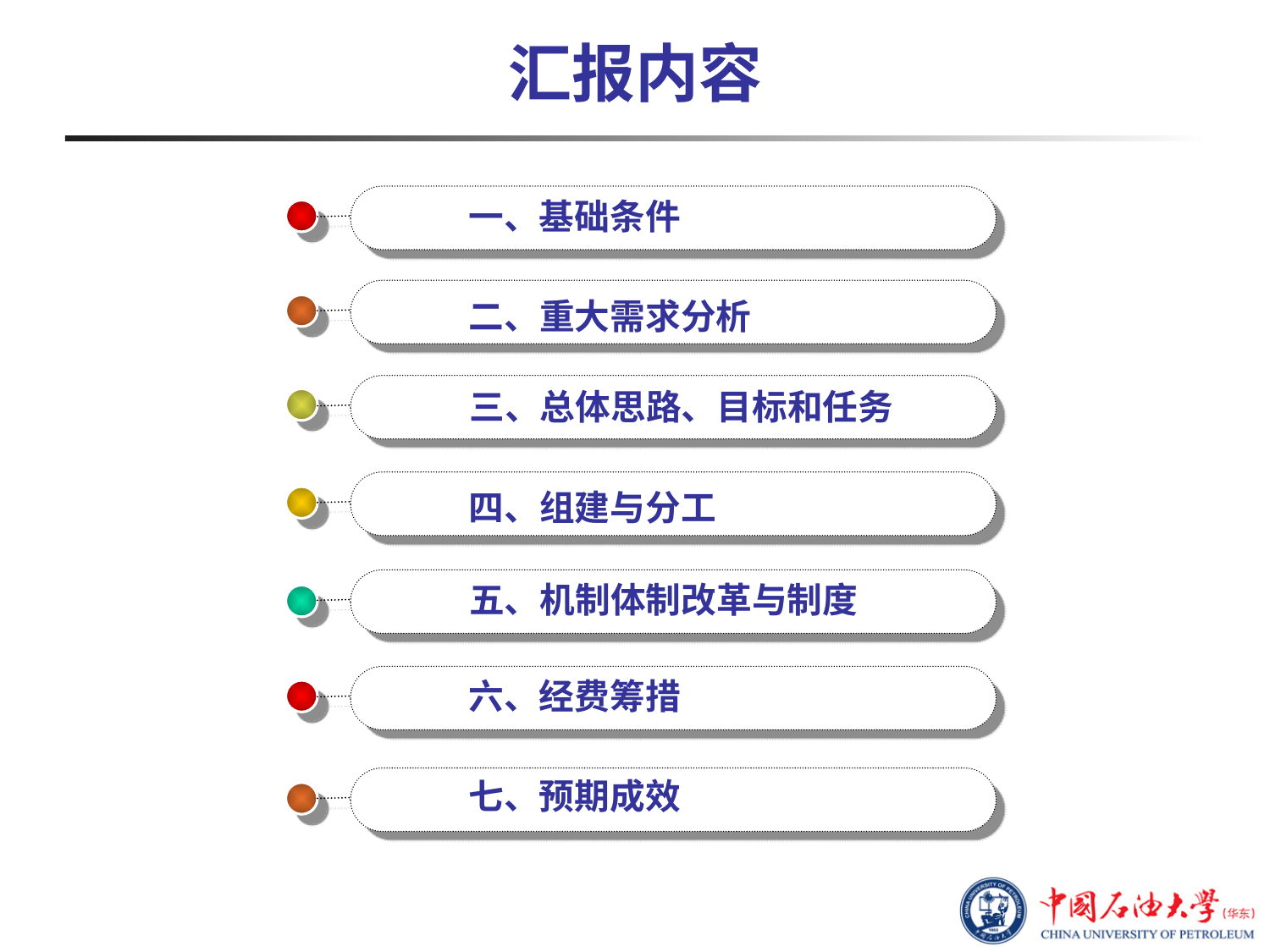

# 汇报内容

一、基础条件

二、重大需求分析

三、总体思路、目标和任务

四、组建与分工

五、机制体制改革与制度

六、经费筹措

七、预期成效